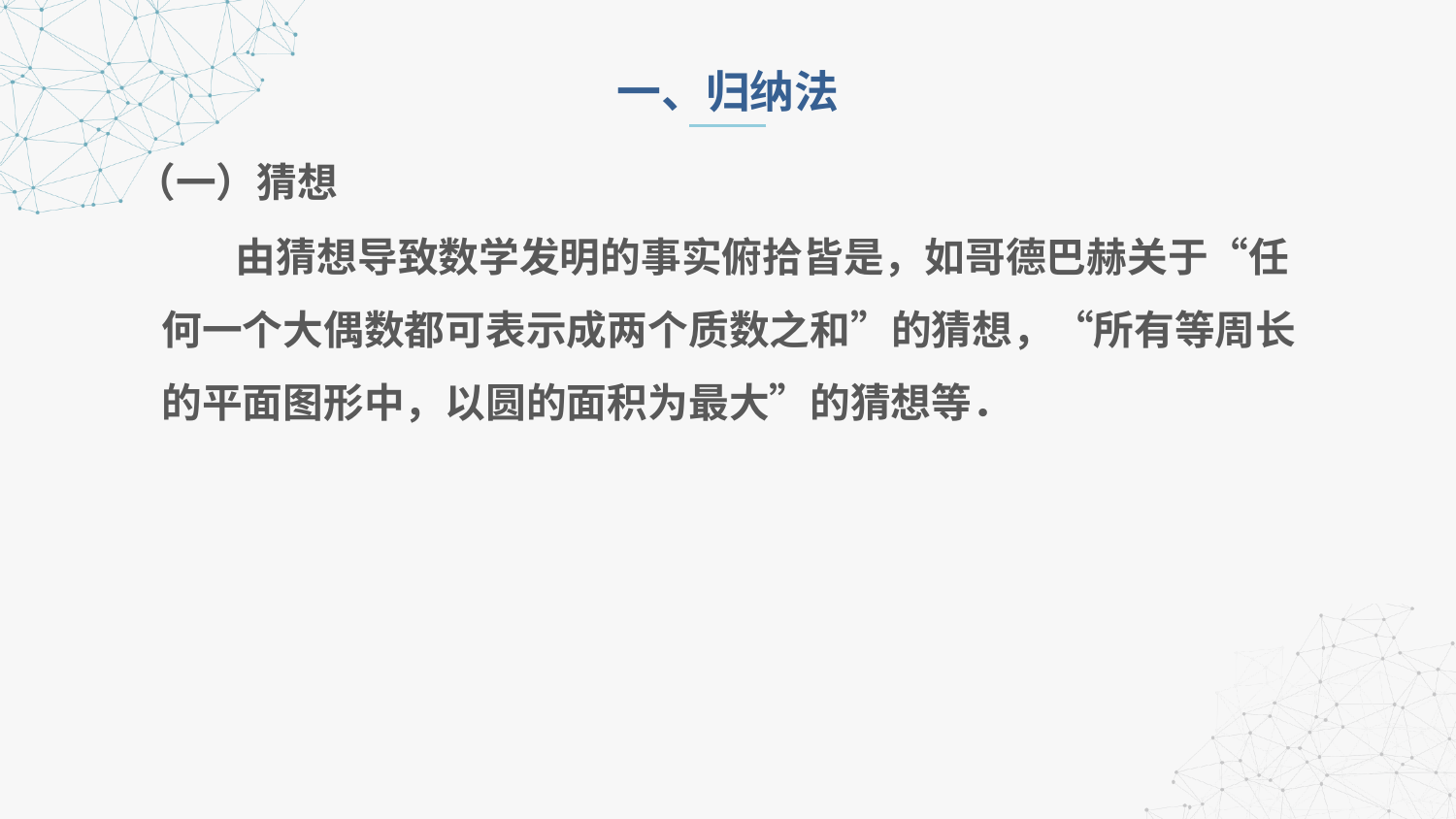

一、归纳法
（一）猜想
       由猜想导致数学发明的事实俯拾皆是，如哥德巴赫关于“任何一个大偶数都可表示成两个质数之和”的猜想，“所有等周长的平面图形中，以圆的面积为最大”的猜想等．